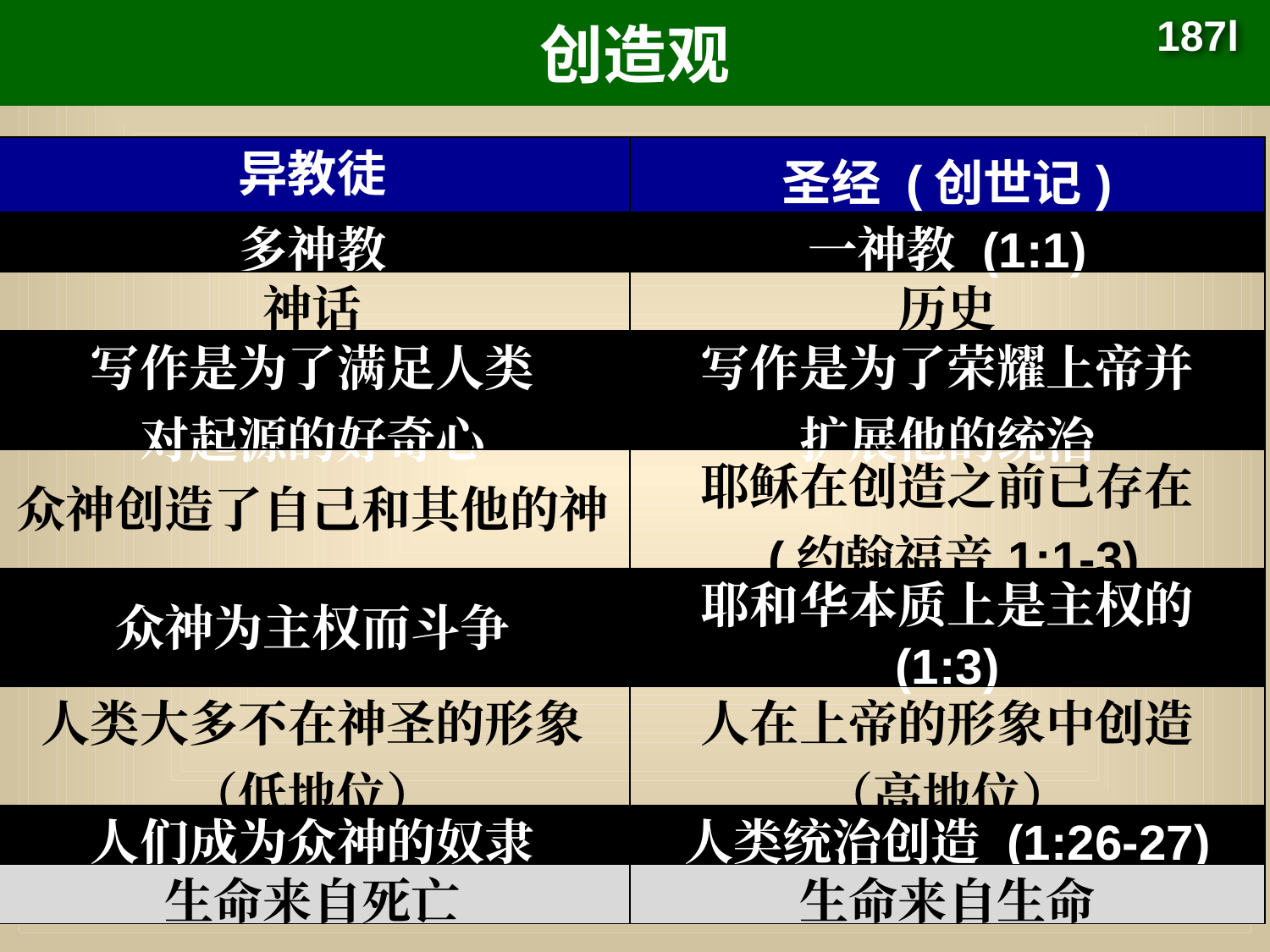

# 创造观
187l
| 异教徒 | 圣经 (创世记) |
| --- | --- |
| 多神教 | 一神教 (1:1) |
| 神话 | 历史 |
| 写作是为了满足人类 对起源的好奇心 | 写作是为了荣耀上帝并 扩展他的统治 |
| 众神创造了自己和其他的神 | 耶稣在创造之前已存在 (约翰福音1:1-3) |
| 众神为主权而斗争 | 耶和华本质上是主权的 (1:3) |
| 人类大多不在神圣的形象 （低地位） | 人在上帝的形象中创造 （高地位） |
| 人们成为众神的奴隶 | 人类统治创造 (1:26-27) |
| 生命来自死亡 | 生命来自生命 |